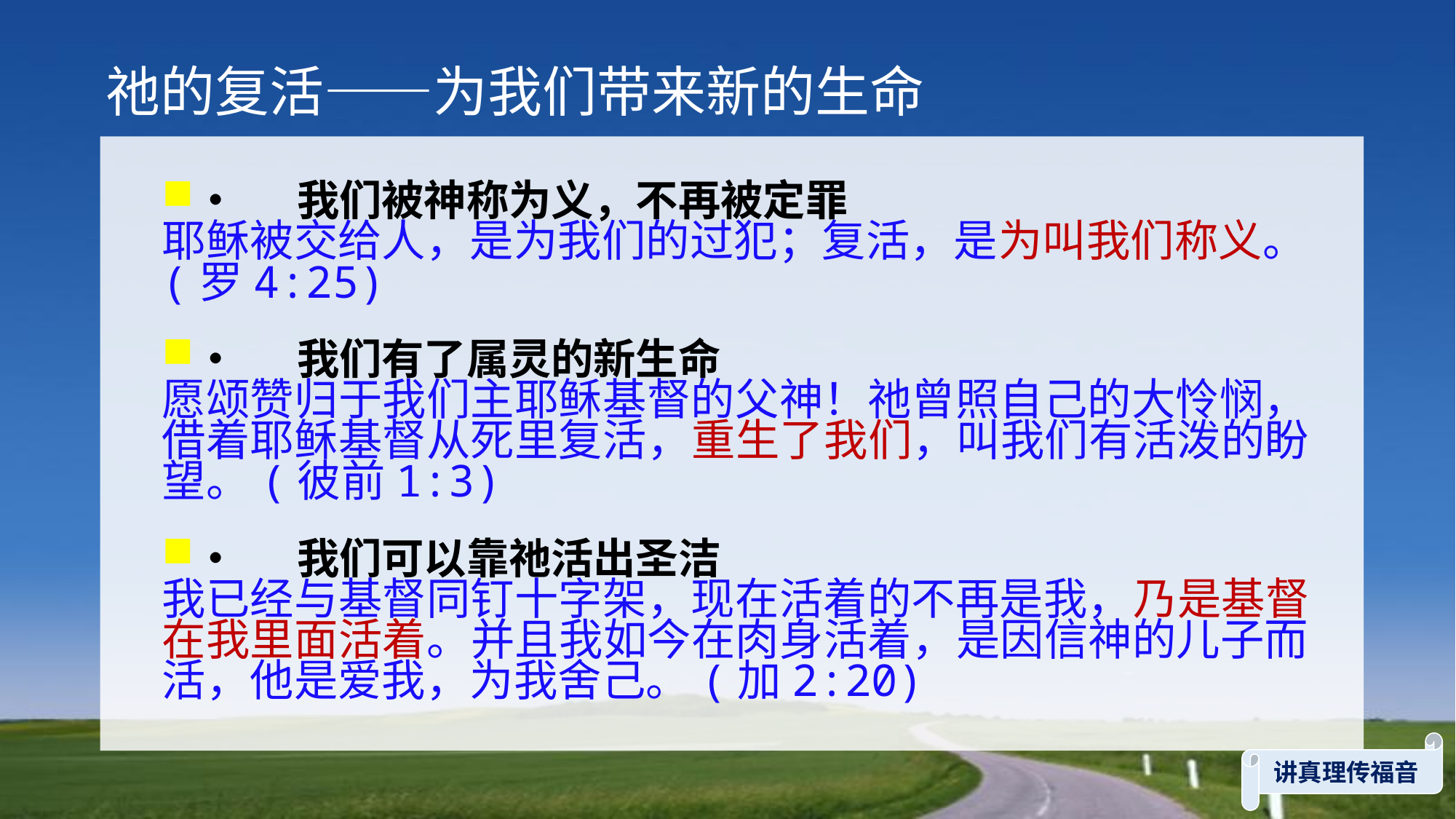

祂的复活——为我们带来新的生命

•	我们被神称为义，不再被定罪
耶稣被交给人，是为我们的过犯；复活，是为叫我们称义。(罗4:25)
•	我们有了属灵的新生命
愿颂赞归于我们主耶稣基督的父神！祂曾照自己的大怜悯，借着耶稣基督从死里复活，重生了我们，叫我们有活泼的盼望。(彼前1:3)
•	我们可以靠祂活出圣洁
我已经与基督同钉十字架，现在活着的不再是我，乃是基督在我里面活着。并且我如今在肉身活着，是因信神的儿子而活，他是爱我，为我舍己。(加2:20)

讲真理传福音